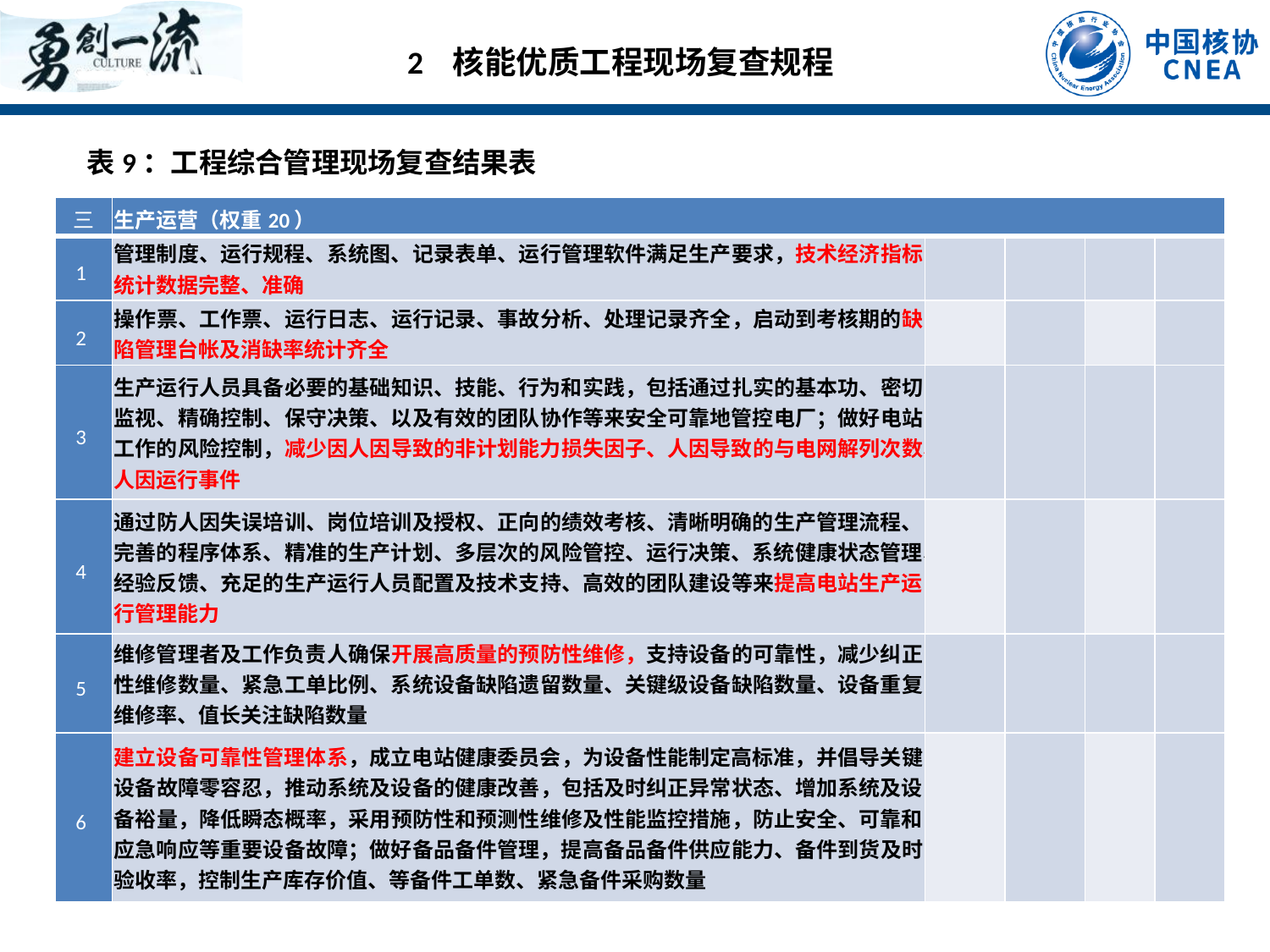

2   核能优质工程现场复查规程
表9：工程综合管理现场复查结果表
| 三 | 生产运营（权重20） |  |  |  |  |
| --- | --- | --- | --- | --- | --- |
| 1 | 管理制度、运行规程、系统图、记录表单、运行管理软件满足生产要求，技术经济指标统计数据完整、准确 |  |  |  |  |
| 2 | 操作票、工作票、运行日志、运行记录、事故分析、处理记录齐全，启动到考核期的缺陷管理台帐及消缺率统计齐全 |  |  |  |  |
| 3 | 生产运行人员具备必要的基础知识、技能、行为和实践，包括通过扎实的基本功、密切监视、精确控制、保守决策、以及有效的团队协作等来安全可靠地管控电厂；做好电站工作的风险控制，减少因人因导致的非计划能力损失因子、人因导致的与电网解列次数、人因运行事件 |  |  |  |  |
| 4 | 通过防人因失误培训、岗位培训及授权、正向的绩效考核、清晰明确的生产管理流程、完善的程序体系、精准的生产计划、多层次的风险管控、运行决策、系统健康状态管理、经验反馈、充足的生产运行人员配置及技术支持、高效的团队建设等来提高电站生产运行管理能力 |  |  |  |  |
| 5 | 维修管理者及工作负责人确保开展高质量的预防性维修，支持设备的可靠性，减少纠正性维修数量、紧急工单比例、系统设备缺陷遗留数量、关键级设备缺陷数量、设备重复维修率、值长关注缺陷数量 |  |  |  |  |
| 6 | 建立设备可靠性管理体系，成立电站健康委员会，为设备性能制定高标准，并倡导关键设备故障零容忍，推动系统及设备的健康改善，包括及时纠正异常状态、增加系统及设备裕量，降低瞬态概率，采用预防性和预测性维修及性能监控措施，防止安全、可靠和应急响应等重要设备故障；做好备品备件管理，提高备品备件供应能力、备件到货及时验收率，控制生产库存价值、等备件工单数、紧急备件采购数量 |  |  |  |  |